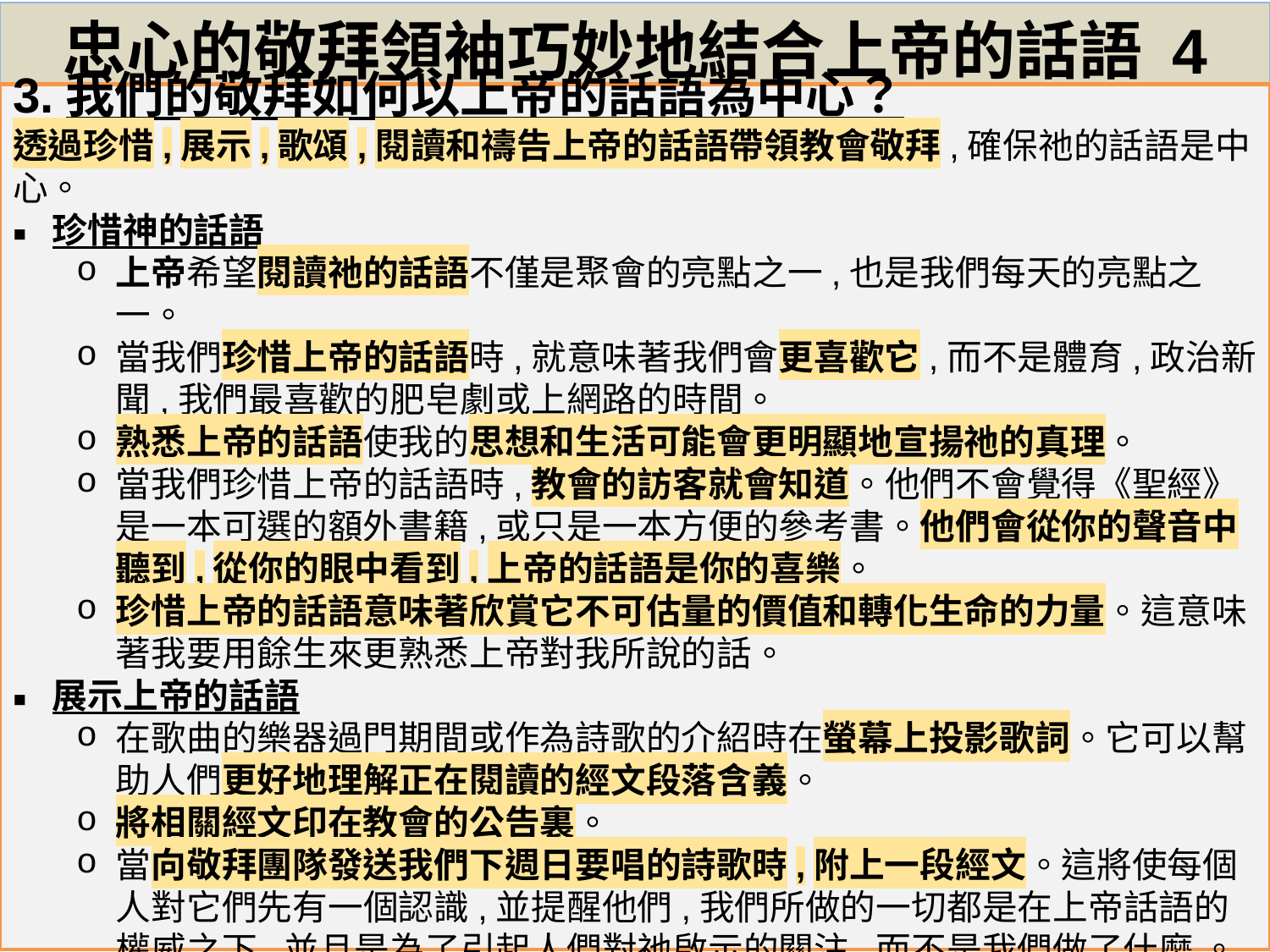

# 忠心的敬拜領袖巧妙地結合上帝的話語 4
3.我們的敬拜如何以上帝的話語為中心？
透過珍惜,展示,歌頌,閱讀和禱告上帝的話語帶領教會敬拜,確保祂的話語是中心。
珍惜神的話語
上帝希望閱讀祂的話語不僅是聚會的亮點之一,也是我們每天的亮點之一。
當我們珍惜上帝的話語時,就意味著我們會更喜歡它,而不是體育,政治新聞,我們最喜歡的肥皂劇或上網路的時間。
熟悉上帝的話語使我的思想和生活可能會更明顯地宣揚祂的真理。
當我們珍惜上帝的話語時,教會的訪客就會知道。他們不會覺得《聖經》是一本可選的額外書籍,或只是一本方便的參考書。他們會從你的聲音中聽到,從你的眼中看到,上帝的話語是你的喜樂。
珍惜上帝的話語意味著欣賞它不可估量的價值和轉化生命的力量。這意味著我要用餘生來更熟悉上帝對我所說的話。
展示上帝的話語
在歌曲的樂器過門期間或作為詩歌的介紹時在螢幕上投影歌詞。它可以幫助人們更好地理解正在閱讀的經文段落含義。
將相關經文印在教會的公告裏。
當向敬拜團隊發送我們下週日要唱的詩歌時,附上一段經文。這將使每個人對它們先有一個認識,並提醒他們,我們所做的一切都是在上帝話語的權威之下,並且是為了引起人們對祂啟示的關注,而不是我們做了什麼 。